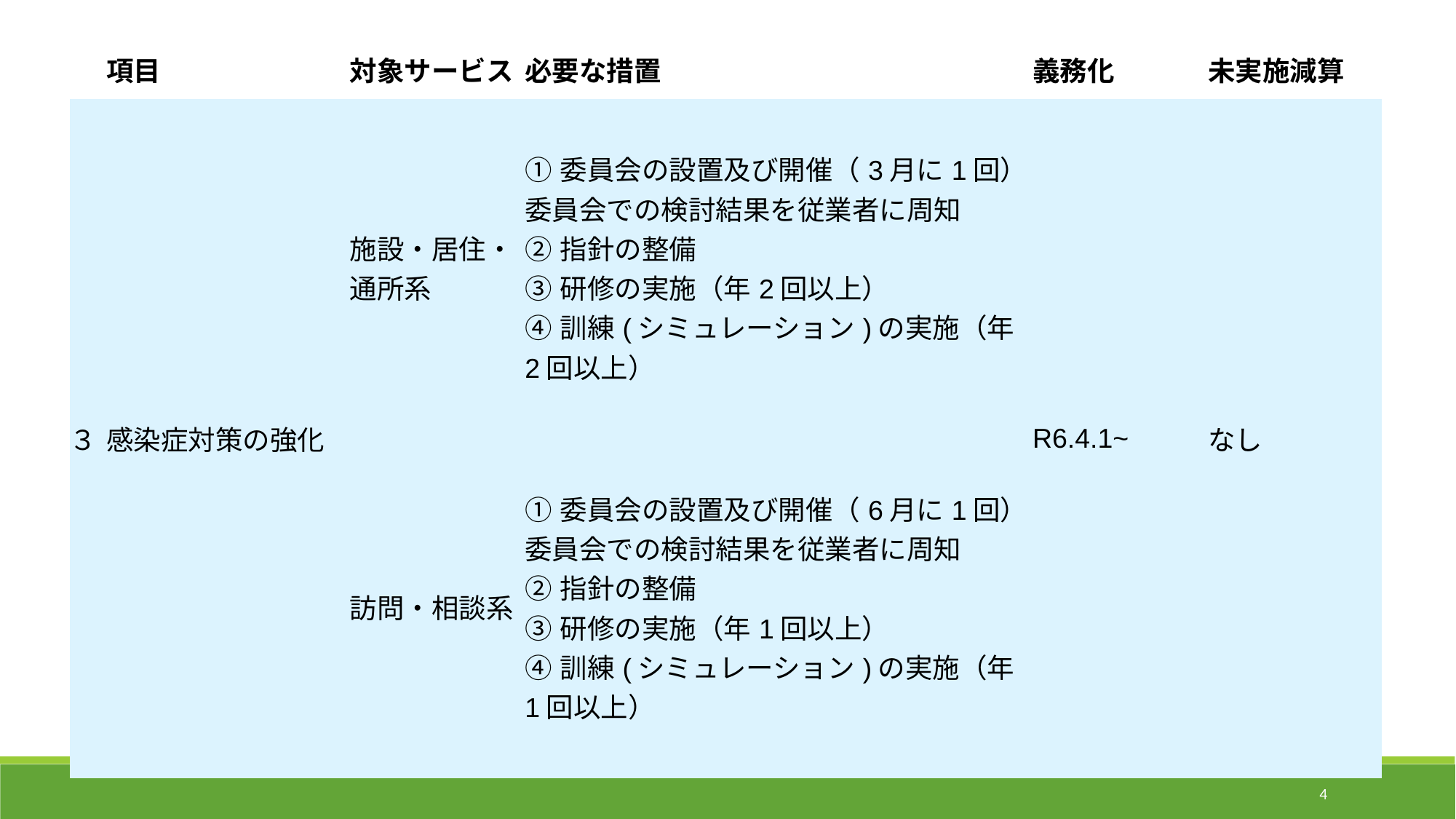

|  | 項目 | 対象サービス | 必要な措置 | 義務化 | 未実施減算 |
| --- | --- | --- | --- | --- | --- |
| ３ | 感染症対策の強化 | 施設・居住・通所系 | ①委員会の設置及び開催（3月に1回） 委員会での検討結果を従業者に周知 ②指針の整備 ③研修の実施（年2回以上） ④訓練(シミュレーション)の実施（年2回以上） | R6.4.1~ | なし |
|  |  | 訪問・相談系 | ①委員会の設置及び開催（6月に1回） 委員会での検討結果を従業者に周知 ②指針の整備 ③研修の実施（年1回以上） ④訓練(シミュレーション)の実施（年1回以上） |  |  |
4